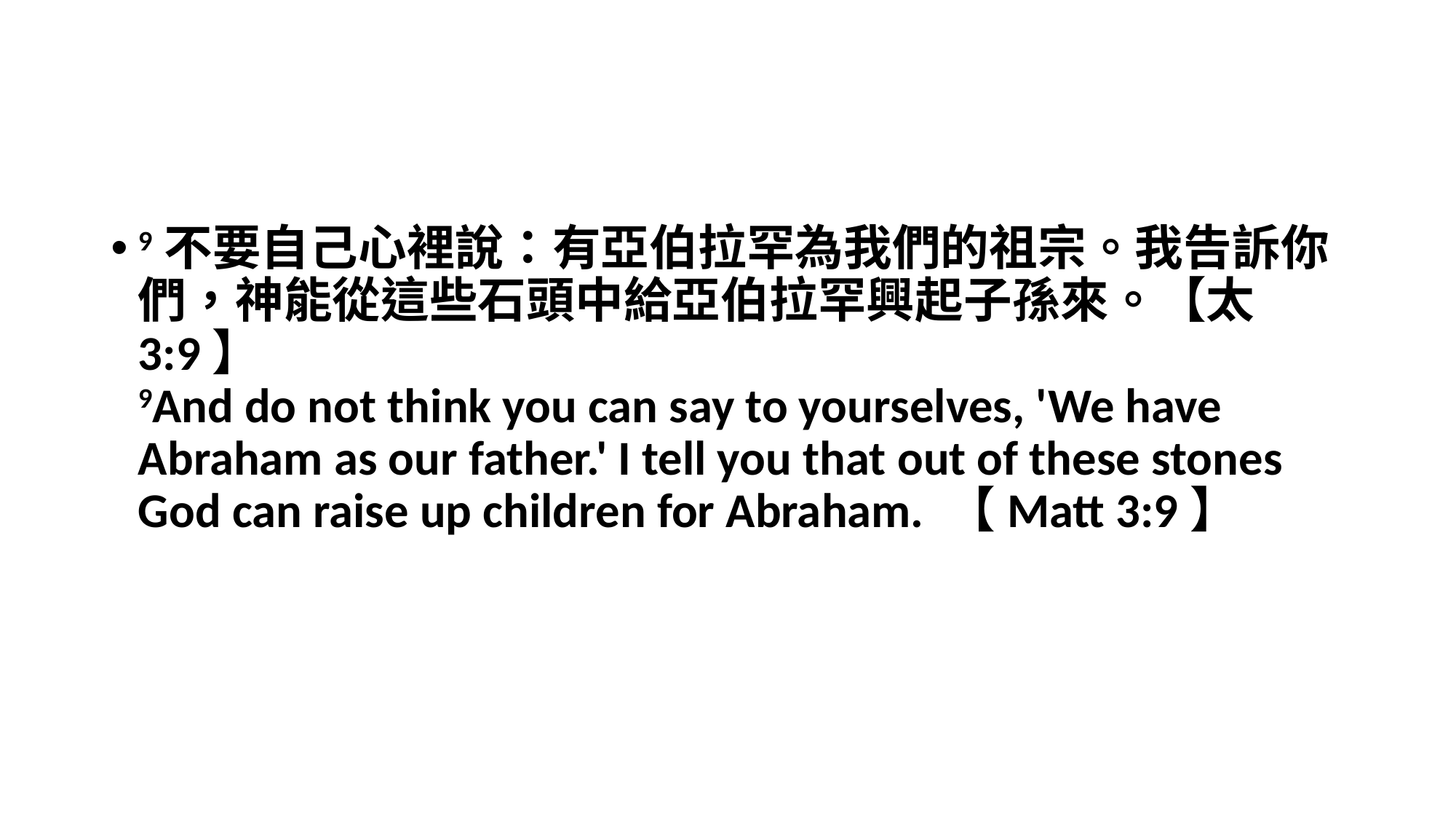

#
9不要自己心裡說：有亞伯拉罕為我們的祖宗。我告訴你們，神能從這些石頭中給亞伯拉罕興起子孫來。【太 3:9】
9And do not think you can say to yourselves, 'We have Abraham as our father.' I tell you that out of these stones God can raise up children for Abraham. 【Matt 3:9】